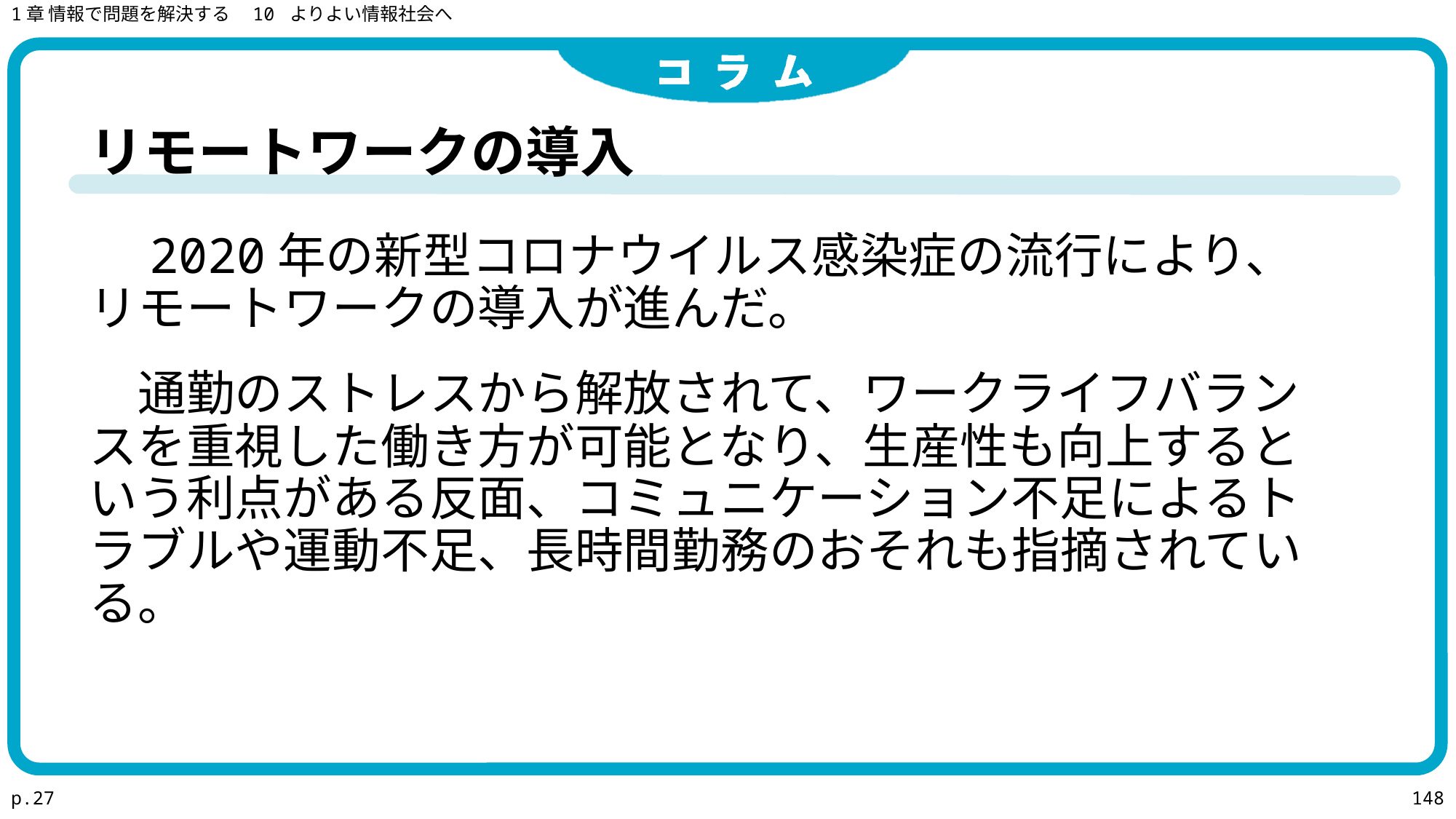

1章 情報で問題を解決する　10 よりよい情報社会へ
リモートワークの導入
　2020年の新型コロナウイルス感染症の流行により、リモートワークの導入が進んだ。
　通勤のストレスから解放されて、ワークライフバランスを重視した働き方が可能となり、生産性も向上するという利点がある反面、コミュニケーション不足によるトラブルや運動不足、長時間勤務のおそれも指摘されている。
p.27
148